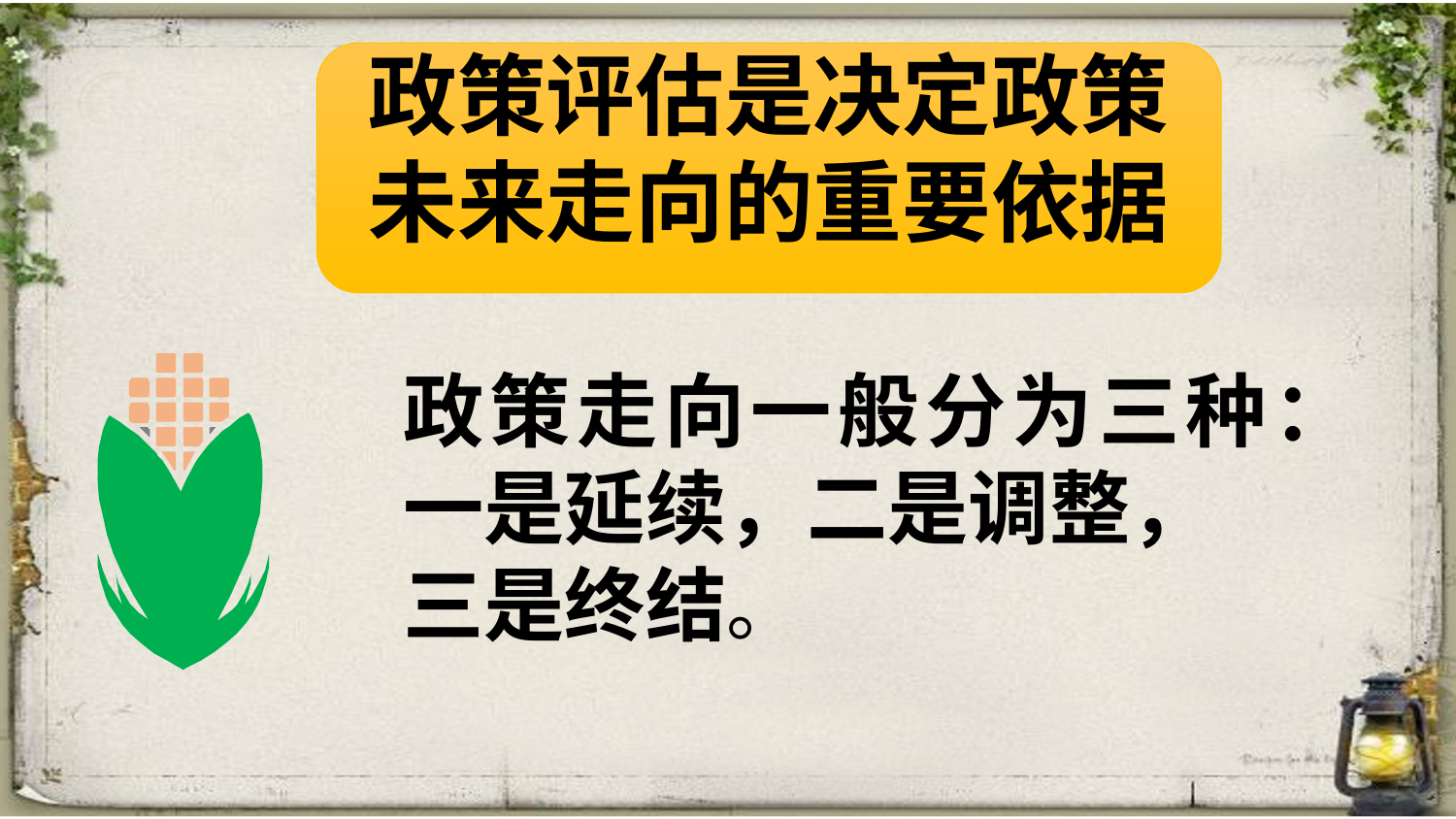

政策评估是决定政策未来走向的重要依据

政策走向一般分为三种：一是延续，二是调整，
三是终结。